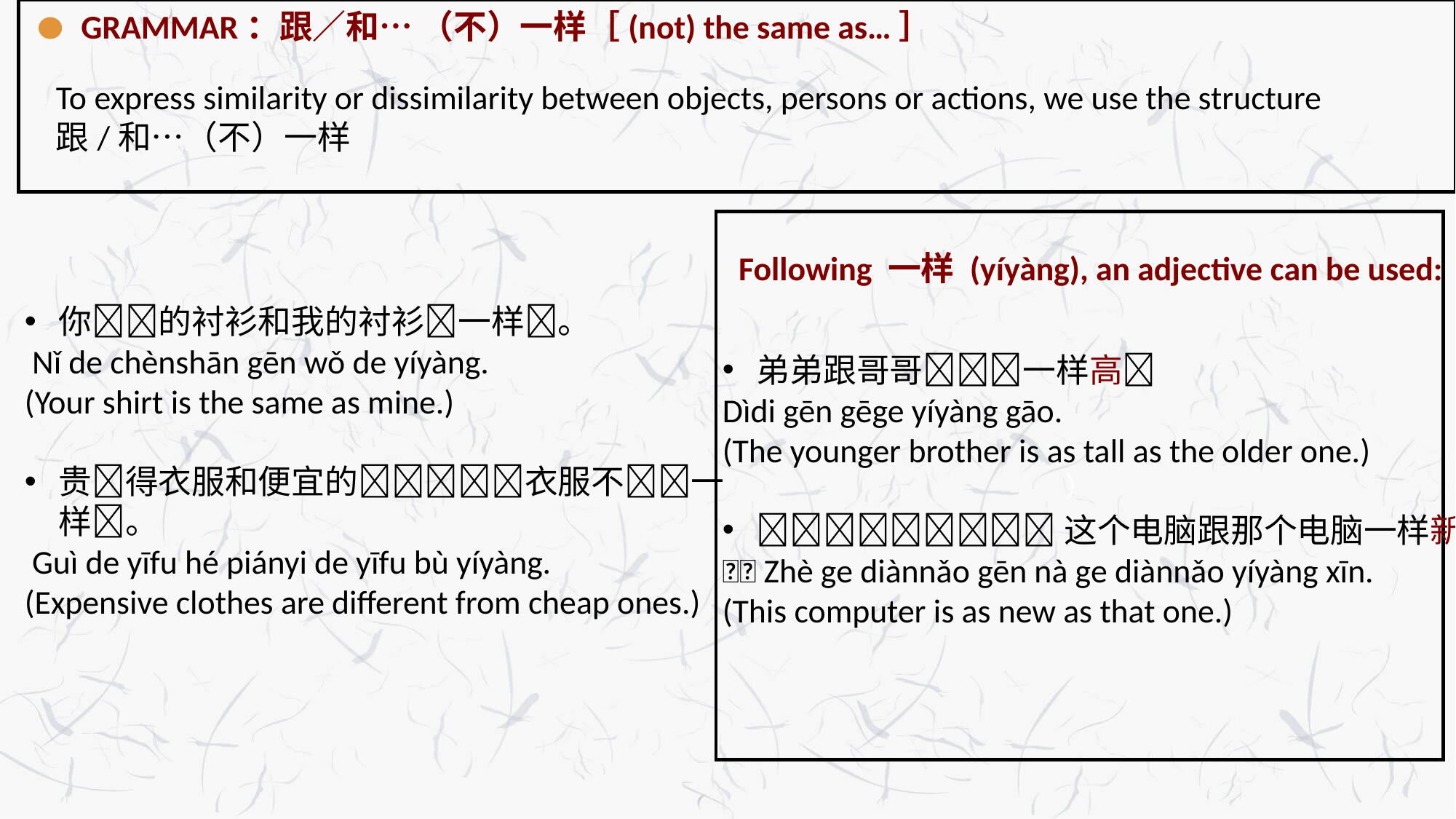

GRAMMAR：跟／和… （不）一样［(not) the same as…］
）

To express similarity or dissimilarity between objects, persons or actions, we use the structure
跟/和…（不）一样
）
Following 一样 (yíyàng), an adjective can be used:

你􏰌􏰍的衬衫和我的衬衫􏰌一样􏰎。
 Nǐ de chènshān gēn wǒ de yíyàng.
(Your shirt is the same as mine.)

贵􏰌得衣服和便宜的􏰐􏰈􏰑􏰒􏰌衣服不􏰐􏰊一样􏰎。
 Guì de yīfu hé piányi de yīfu bù yíyàng.
(Expensive clothes are different from cheap ones.)
弟弟跟哥哥􏰆􏰔􏰔一样高􏰎
Dìdi gēn gēge yíyàng gāo.
(The younger brother is as tall as the older one.)

􏰃􏰖􏰗􏰘􏰆􏰙􏰖􏰗􏰘这个电脑跟那个电脑一样新
􏰚􏰎 Zhè ge diànnǎo gēn nà ge diànnǎo yíyàng xīn.
(This computer is as new as that one.)